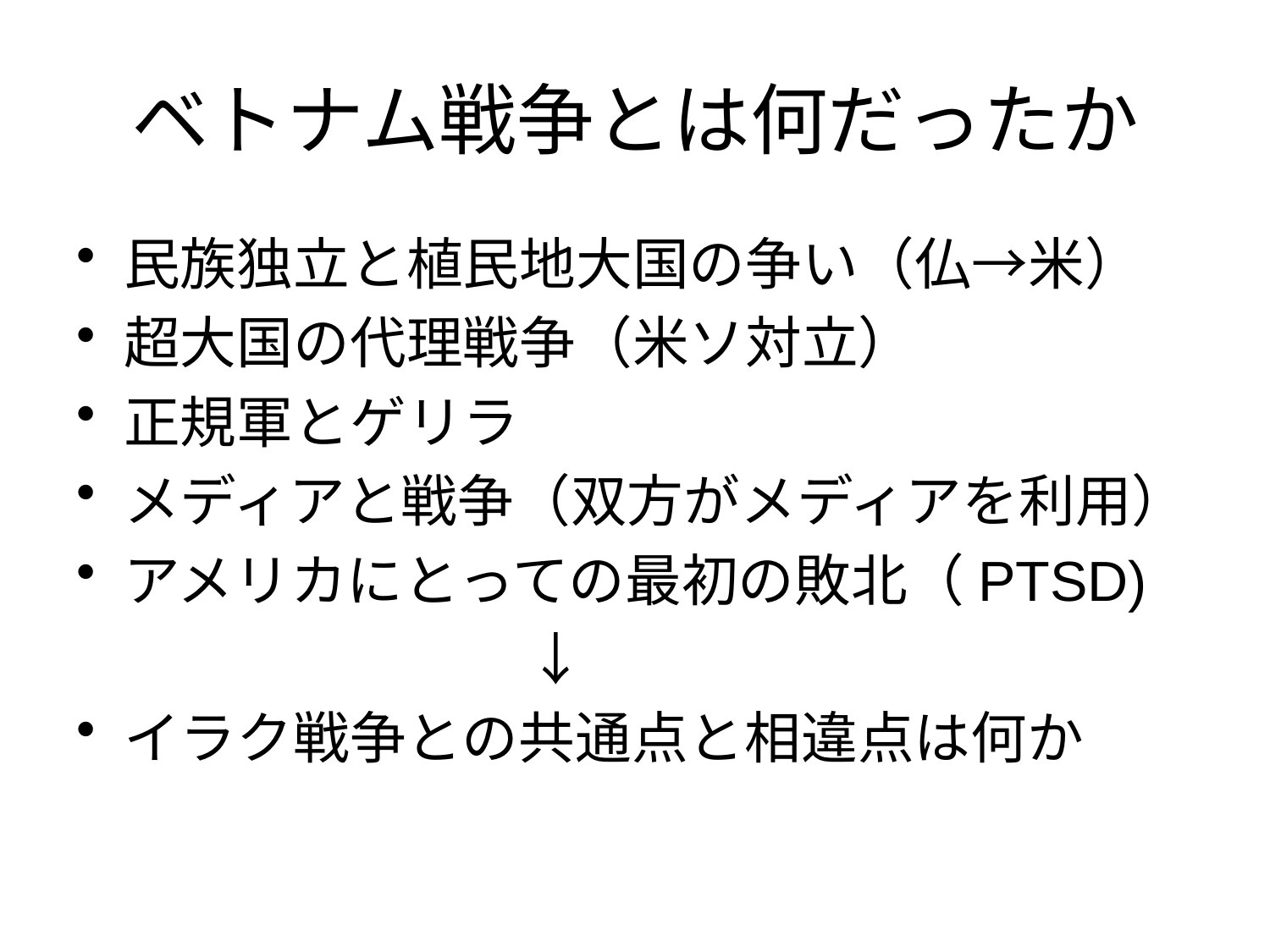

# ベトナム戦争とは何だったか
民族独立と植民地大国の争い（仏→米）
超大国の代理戦争（米ソ対立）
正規軍とゲリラ
メディアと戦争（双方がメディアを利用）
アメリカにとっての最初の敗北（PTSD)
　　　　　　　　↓
イラク戦争との共通点と相違点は何か